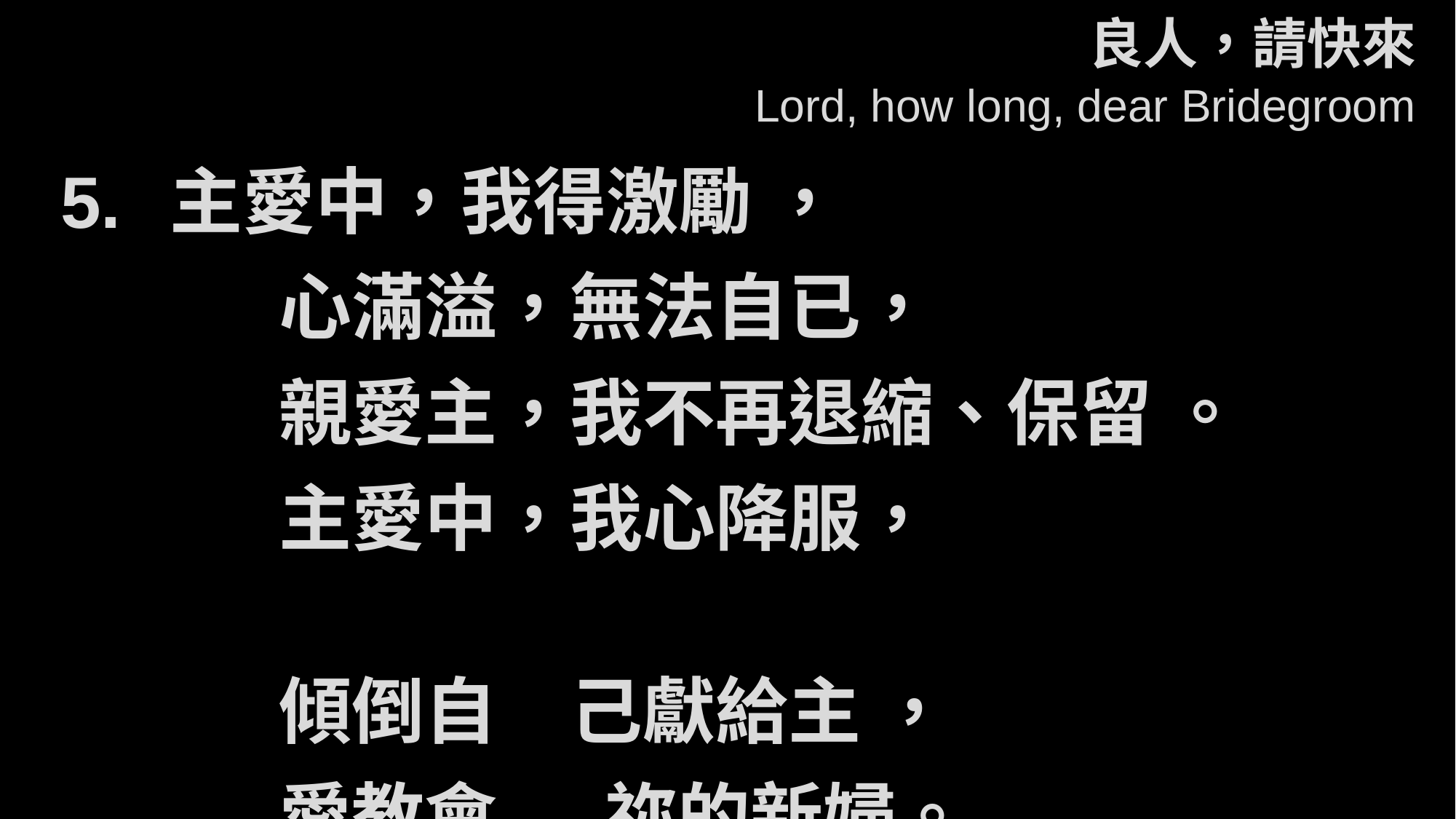

# 良人，請快來 Lord, how long, dear Bridegroom
5. 	主愛中，我得激勵 ，
		心滿溢，無法自已，
		親愛主，我不再退縮、保留 。
		主愛中，我心降服，
		傾倒自　己獻給主 ，
		愛教會---祢的新婦。